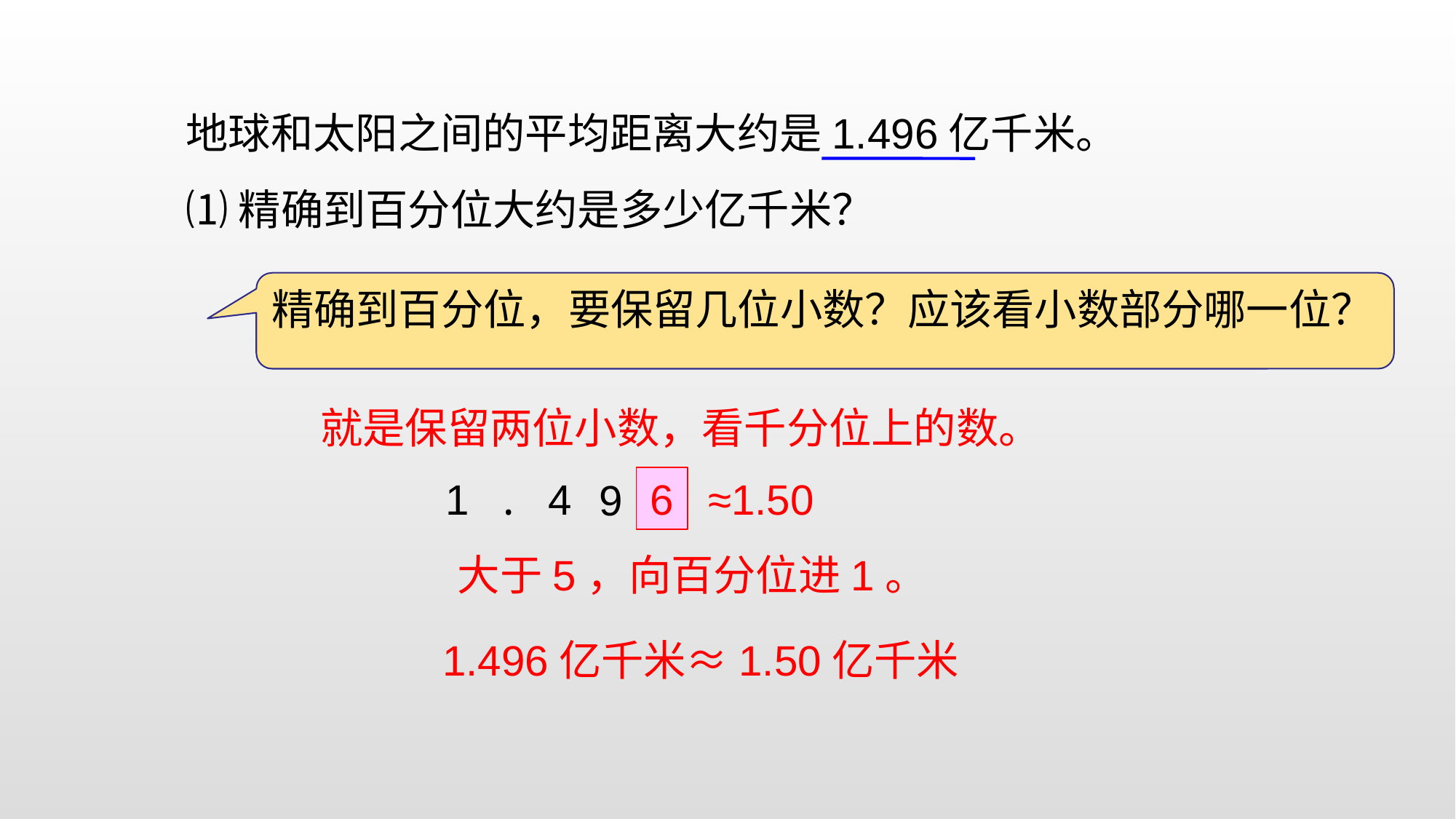

地球和太阳之间的平均距离大约是1.496亿千米。
⑴精确到百分位大约是多少亿千米？
精确到百分位，要保留几位小数？应该看小数部分哪一位？
就是保留两位小数，看千分位上的数。
1
.
4
6
9

≈1.50
大于5，向百分位进1。
1.496亿千米≈1.50亿千米